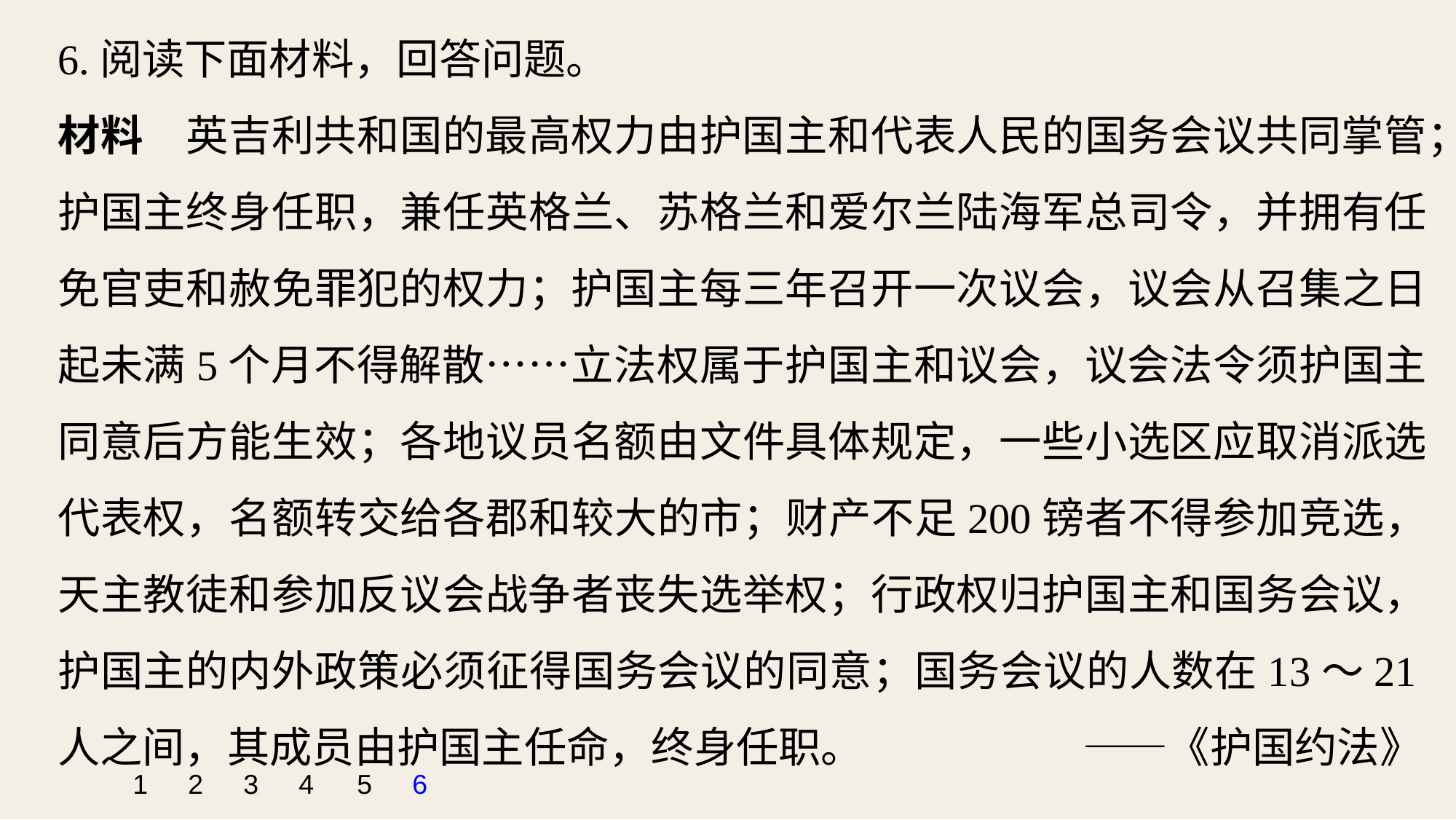

6.阅读下面材料，回答问题。
材料　英吉利共和国的最高权力由护国主和代表人民的国务会议共同掌管；护国主终身任职，兼任英格兰、苏格兰和爱尔兰陆海军总司令，并拥有任免官吏和赦免罪犯的权力；护国主每三年召开一次议会，议会从召集之日起未满5个月不得解散……立法权属于护国主和议会，议会法令须护国主同意后方能生效；各地议员名额由文件具体规定，一些小选区应取消派选代表权，名额转交给各郡和较大的市；财产不足200镑者不得参加竞选，天主教徒和参加反议会战争者丧失选举权；行政权归护国主和国务会议，护国主的内外政策必须征得国务会议的同意；国务会议的人数在13～21人之间，其成员由护国主任命，终身任职。	                ——《护国约法》
1
2
3
4
5
6